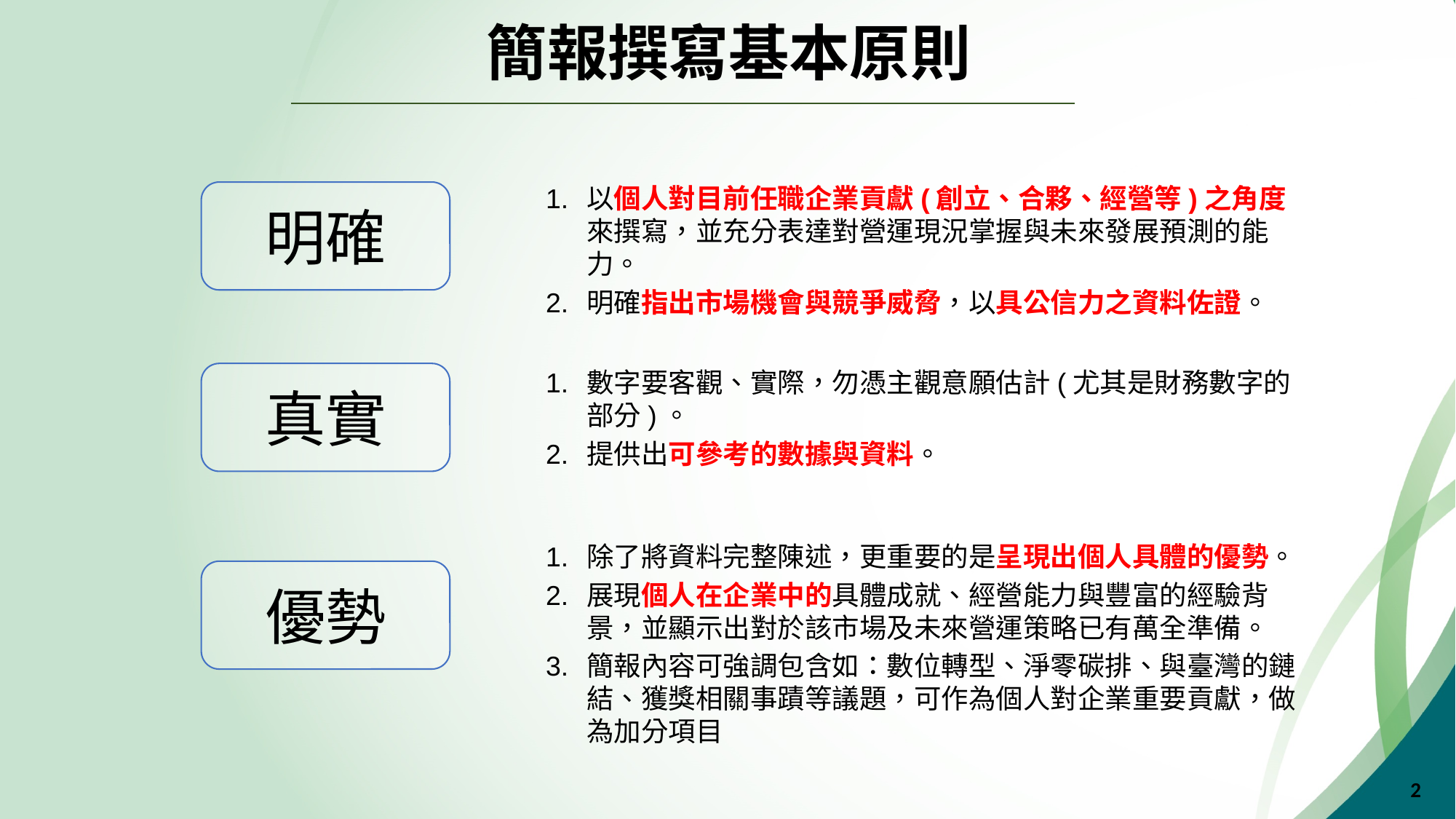

# 簡報撰寫基本原則
以個人對目前任職企業貢獻(創立、合夥、經營等)之角度來撰寫，並充分表達對營運現況掌握與未來發展預測的能力。
明確指出市場機會與競爭威脅，以具公信力之資料佐證。
明確
數字要客觀、實際，勿憑主觀意願估計(尤其是財務數字的部分)。
提供出可參考的數據與資料。
真實
除了將資料完整陳述，更重要的是呈現出個人具體的優勢。
展現個人在企業中的具體成就、經營能力與豐富的經驗背景，並顯示出對於該市場及未來營運策略已有萬全準備。
簡報內容可強調包含如：數位轉型、淨零碳排、與臺灣的鏈結、獲獎相關事蹟等議題，可作為個人對企業重要貢獻，做為加分項目
優勢
2